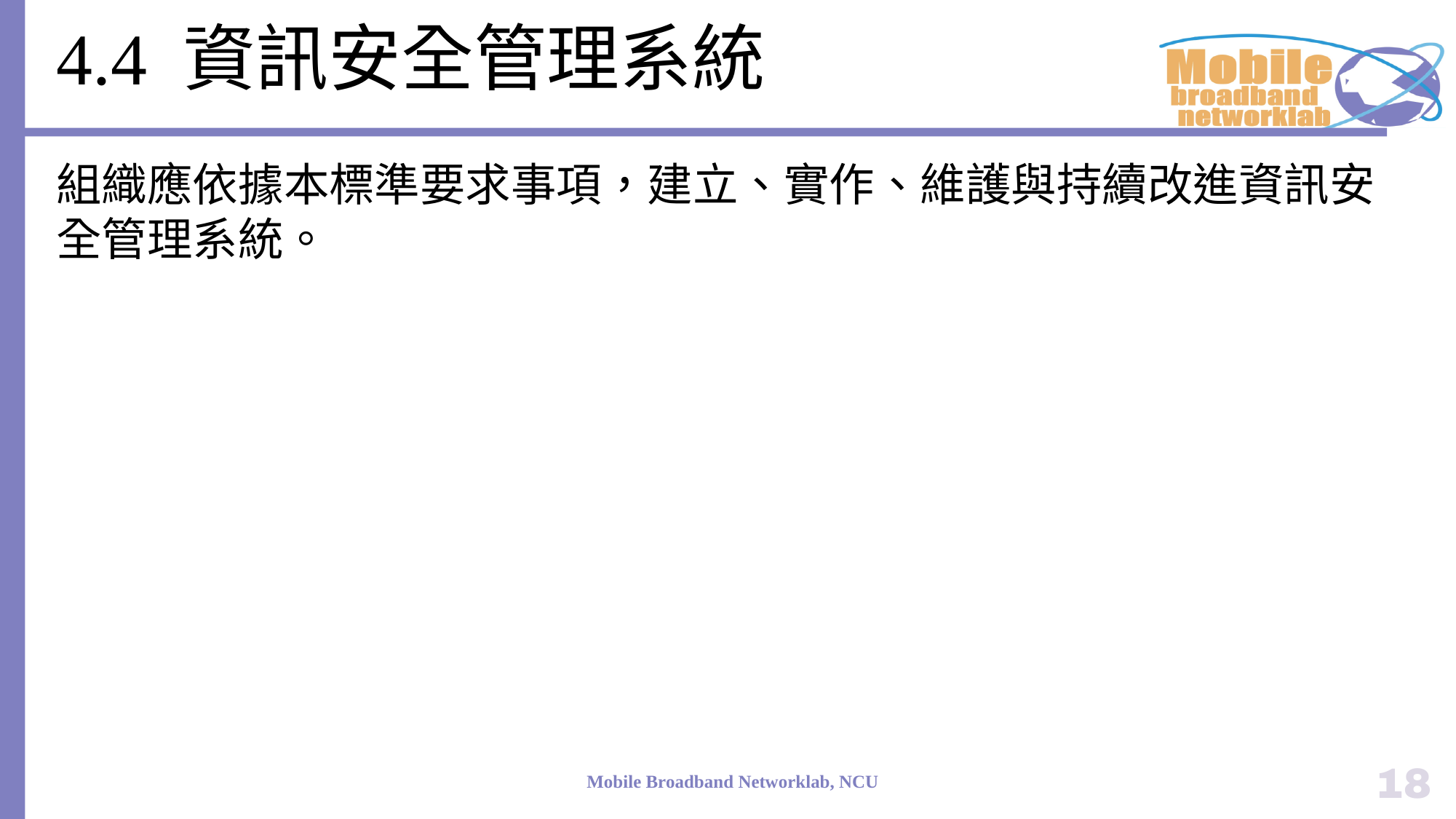

# 4.4 資訊安全管理系統
組織應依據本標準要求事項，建立、實作、維護與持續改進資訊安全管理系統。

18